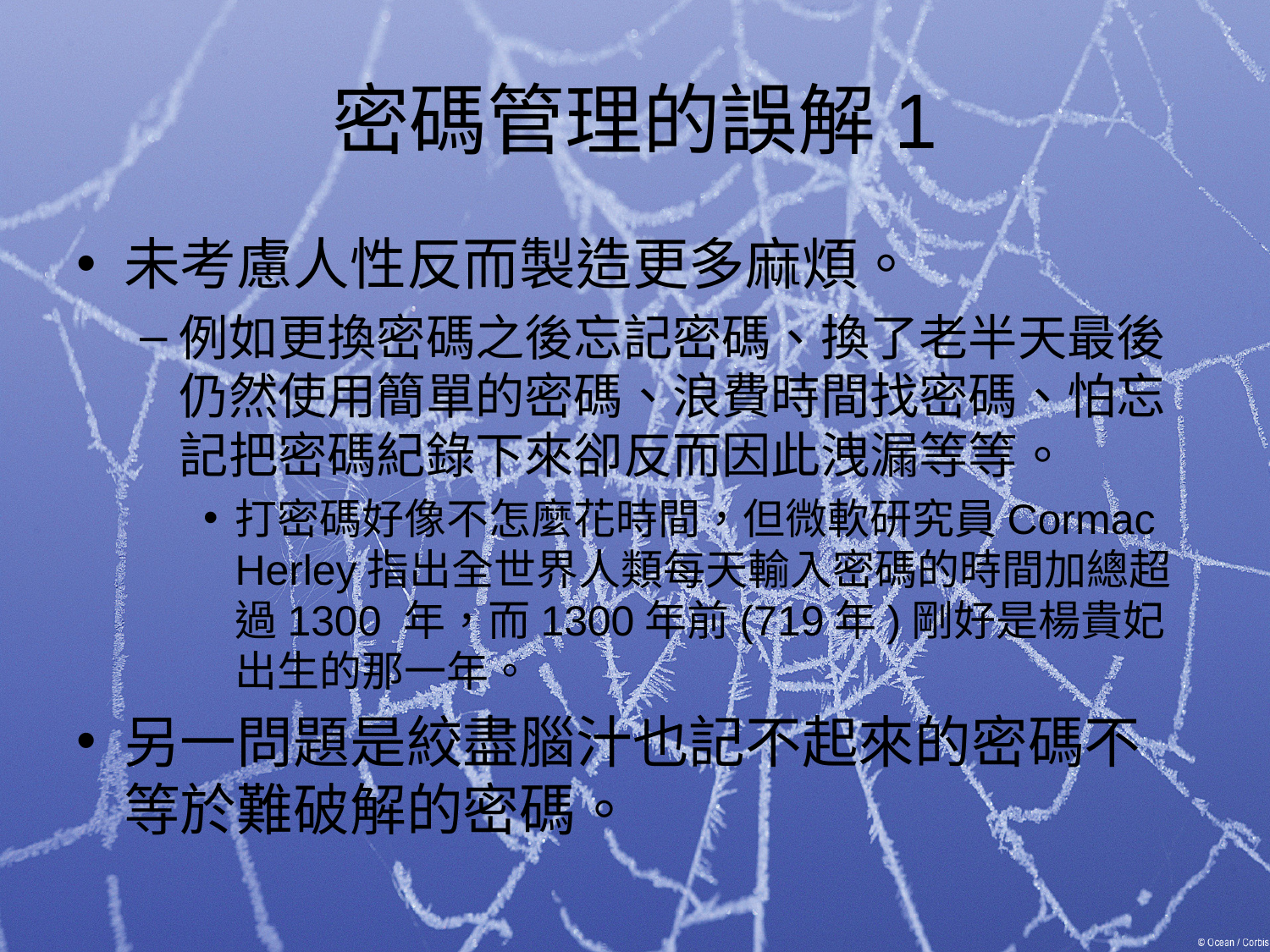

# 密碼管理的誤解1
未考慮人性反而製造更多麻煩。
例如更換密碼之後忘記密碼、換了老半天最後仍然使用簡單的密碼、浪費時間找密碼、怕忘記把密碼紀錄下來卻反而因此洩漏等等。
打密碼好像不怎麼花時間，但微軟研究員Cormac Herley指出全世界人類每天輸入密碼的時間加總超過1300 年，而1300年前(719年)剛好是楊貴妃出生的那一年。
另一問題是絞盡腦汁也記不起來的密碼不等於難破解的密碼。